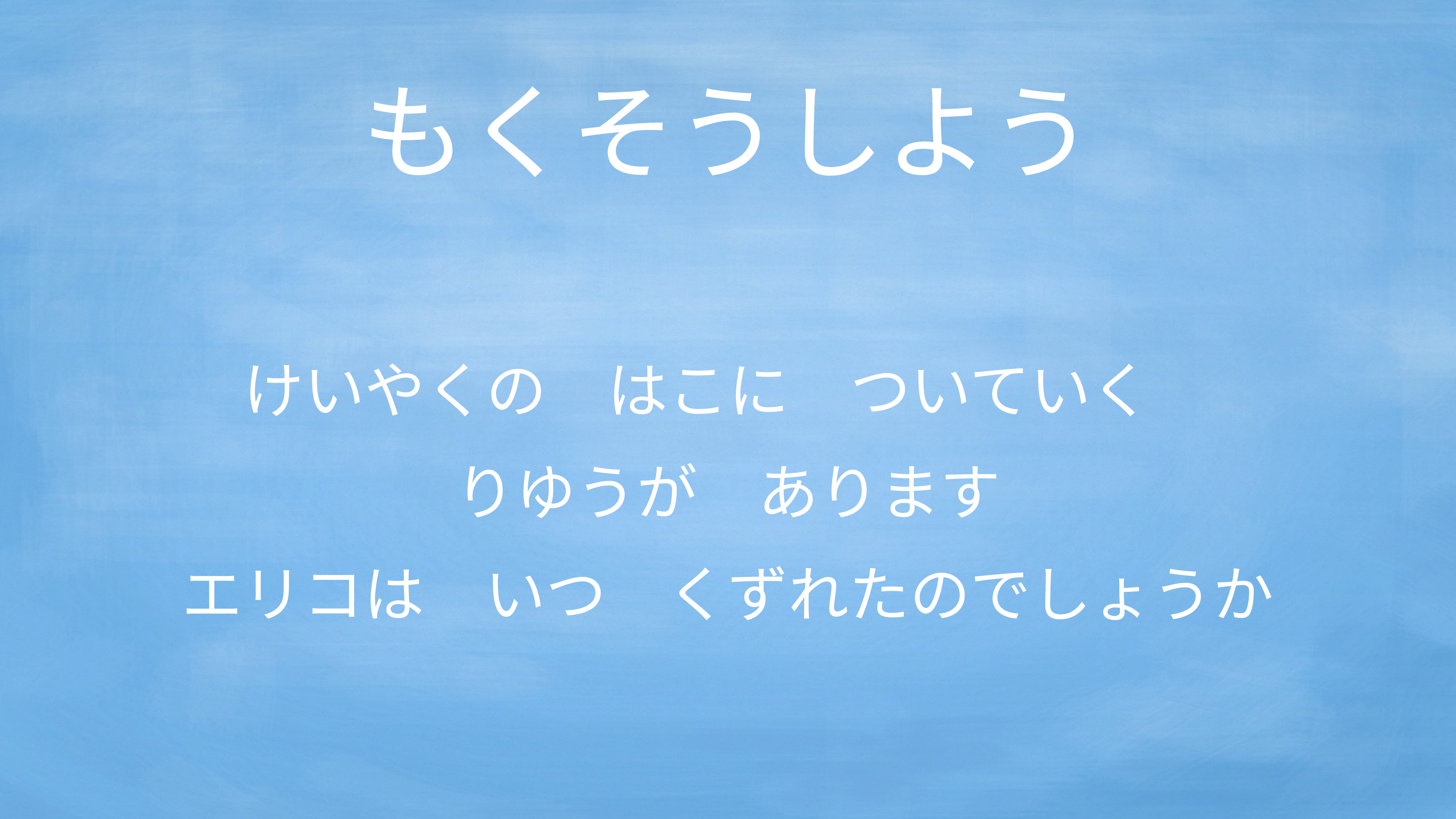

もくそうしよう
けいやくの　はこに　ついていく
りゆうが　あります
エリコは　いつ　くずれたのでしょうか